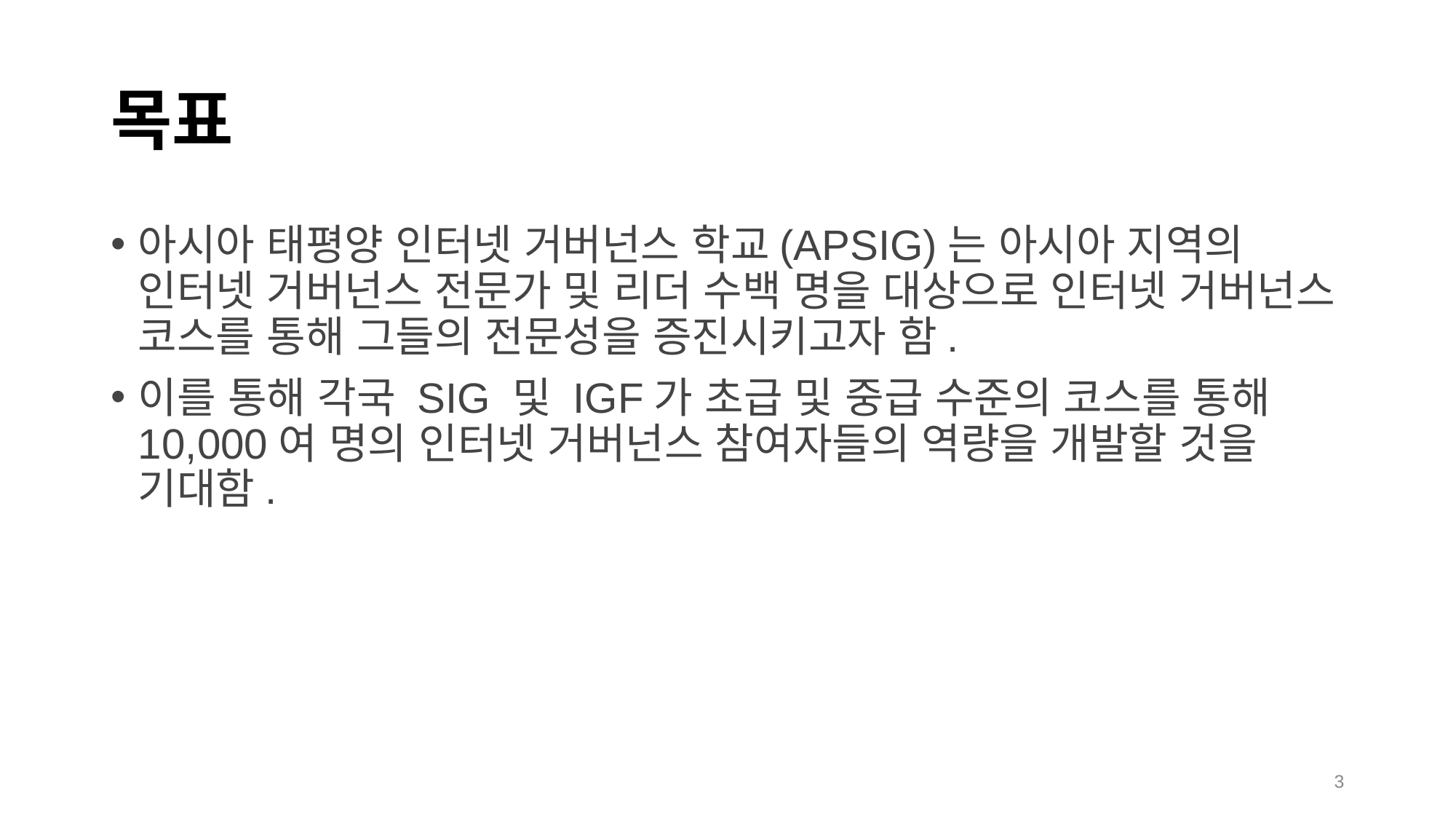

# 목표
아시아 태평양 인터넷 거버넌스 학교(APSIG)는 아시아 지역의 인터넷 거버넌스 전문가 및 리더 수백 명을 대상으로 인터넷 거버넌스 코스를 통해 그들의 전문성을 증진시키고자 함.
이를 통해 각국 SIG 및 IGF가 초급 및 중급 수준의 코스를 통해 10,000여 명의 인터넷 거버넌스 참여자들의 역량을 개발할 것을 기대함.

3